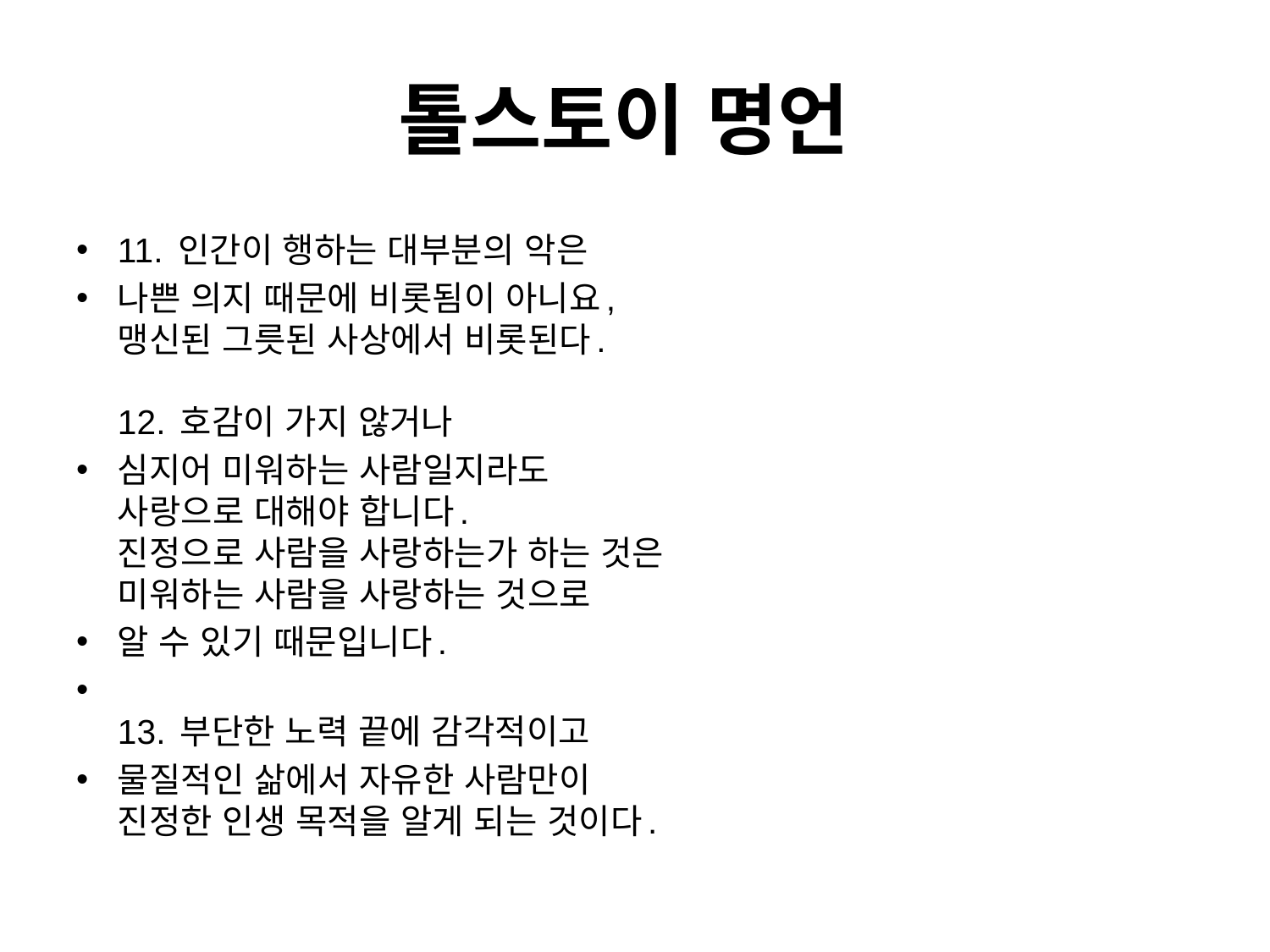

# 톨스토이 명언
11. 인간이 행하는 대부분의 악은
나쁜 의지 때문에 비롯됨이 아니요,
맹신된 그릇된 사상에서 비롯된다.
12. 호감이 가지 않거나
심지어 미워하는 사람일지라도
사랑으로 대해야 합니다.
진정으로 사람을 사랑하는가 하는 것은
미워하는 사람을 사랑하는 것으로
알 수 있기 때문입니다.
13. 부단한 노력 끝에 감각적이고
물질적인 삶에서 자유한 사람만이
진정한 인생 목적을 알게 되는 것이다.